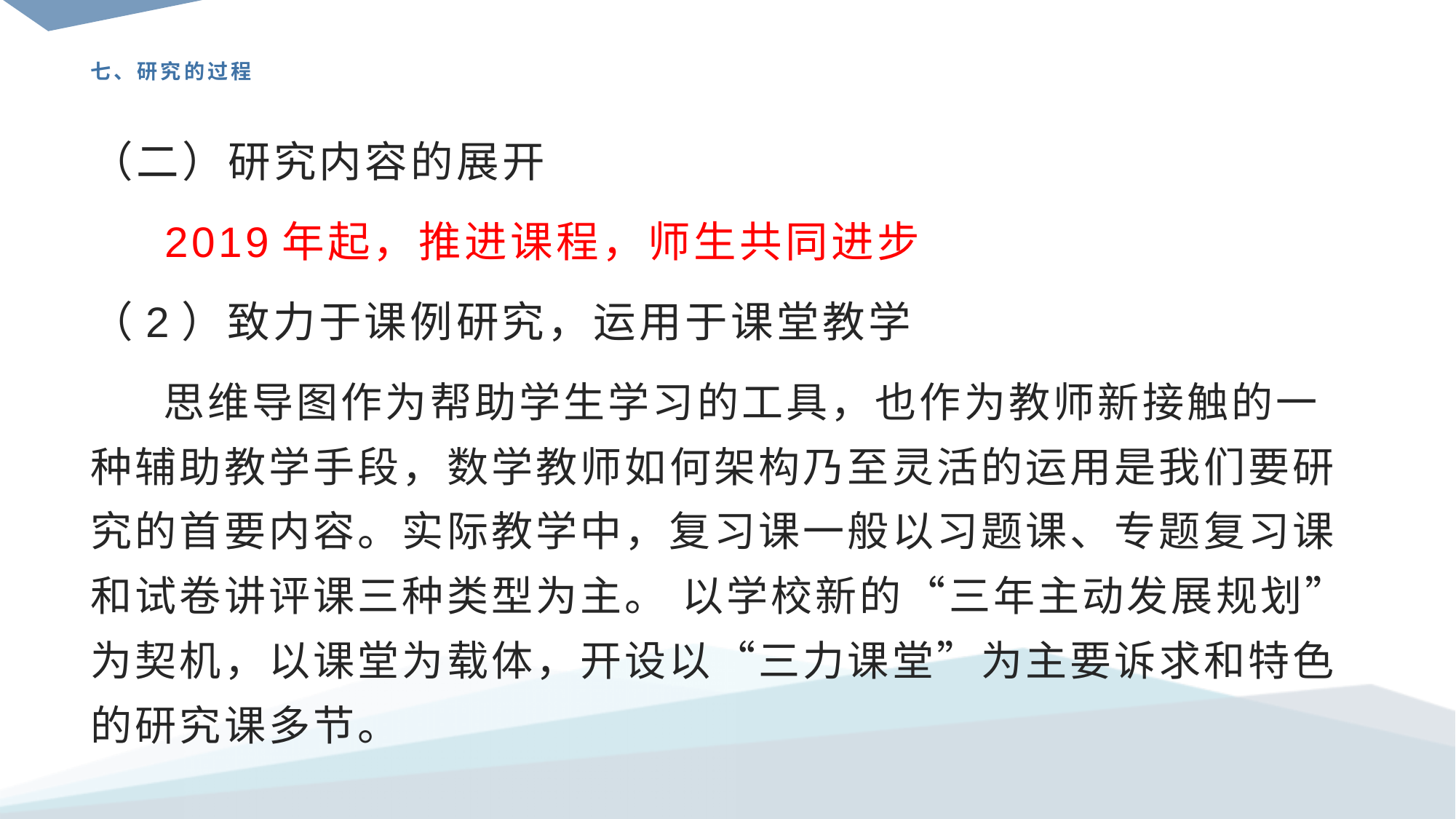

# 七、研究的过程
（二）研究内容的展开
     2019年起，推进课程，师生共同进步
（2）致力于课例研究，运用于课堂教学
     思维导图作为帮助学生学习的工具，也作为教师新接触的一种辅助教学手段，数学教师如何架构乃至灵活的运用是我们要研究的首要内容。实际教学中，复习课一般以习题课、专题复习课和试卷讲评课三种类型为主。 以学校新的“三年主动发展规划”为契机，以课堂为载体，开设以“三力课堂”为主要诉求和特色的研究课多节。